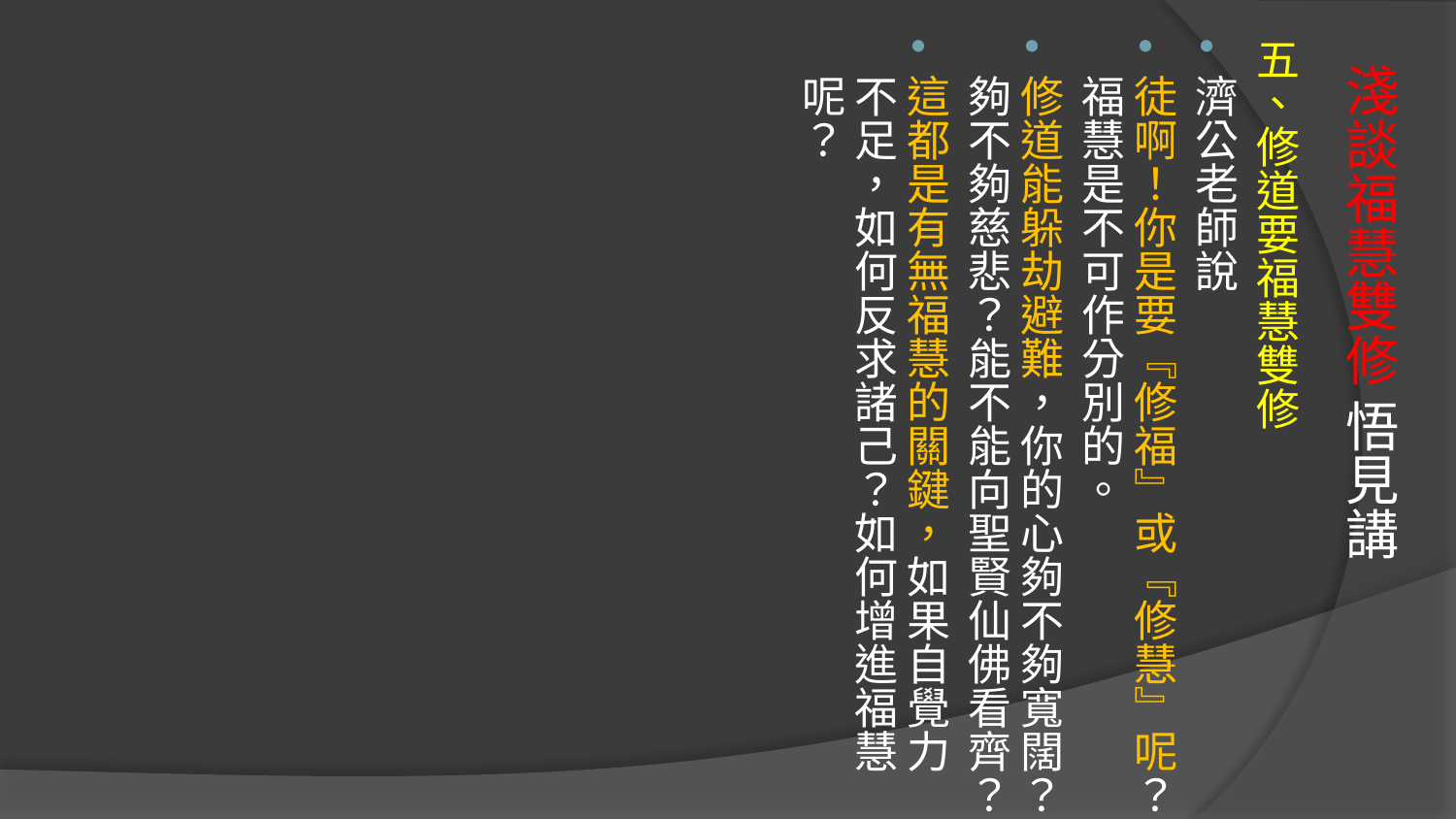

五、修道要福慧雙修
濟公老師說
徒啊！你是要『修福』或『修慧』呢？福慧是不可作分別的。
修道能躲劫避難，你的心夠不夠寬闊？夠不夠慈悲？能不能向聖賢仙佛看齊？
這都是有無福慧的關鍵，如果自覺力不足，如何反求諸己？如何增進福慧呢？

# 淺談福慧雙修 悟見講